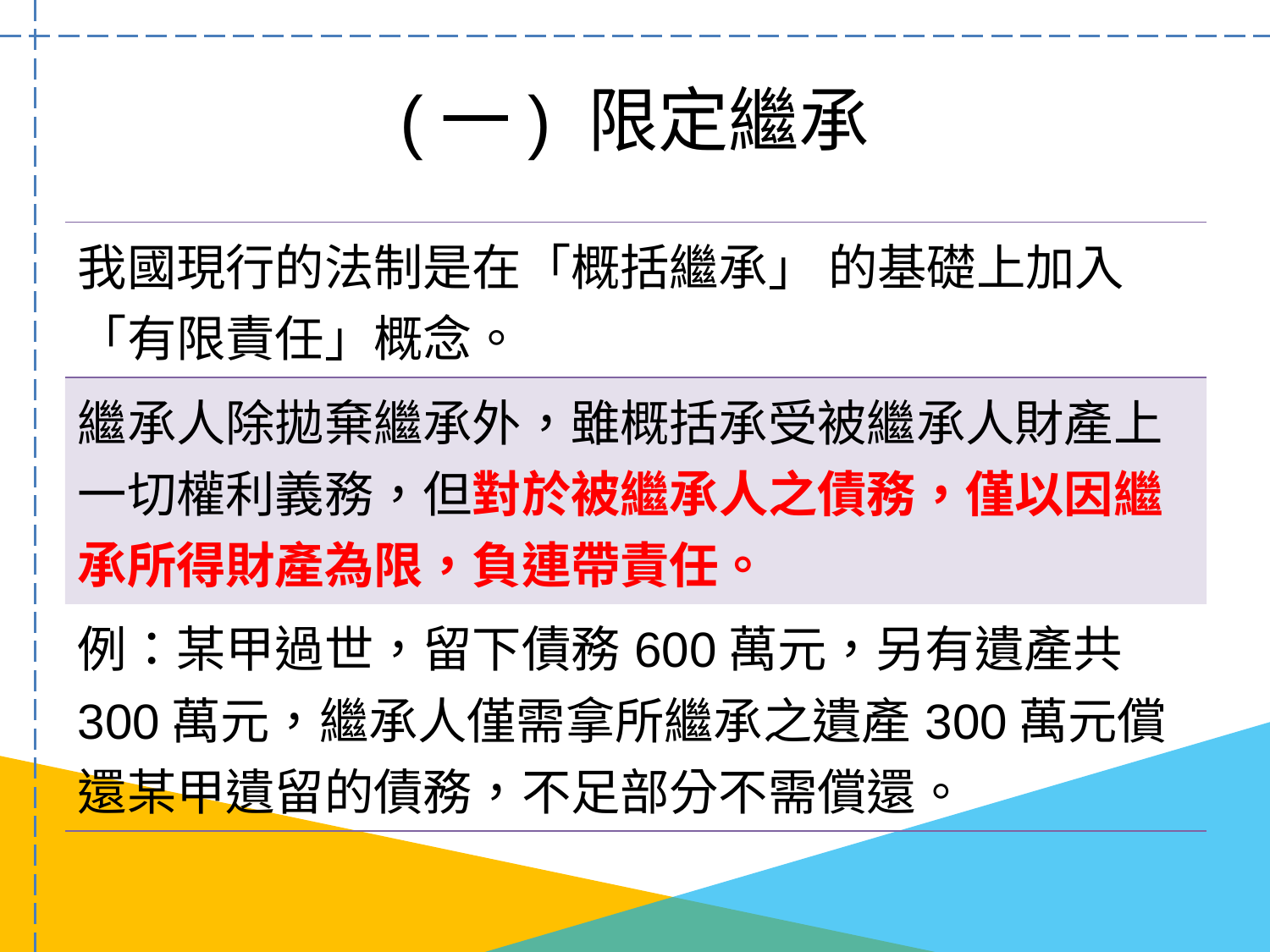

# (一) 限定繼承
| 我國現行的法制是在「概括繼承」 的基礎上加入「有限責任」概念。 |
| --- |
| 繼承人除拋棄繼承外，雖概括承受被繼承人財產上一切權利義務，但對於被繼承人之債務，僅以因繼承所得財產為限，負連帶責任。 |
| 例：某甲過世，留下債務600萬元，另有遺產共300萬元，繼承人僅需拿所繼承之遺產300萬元償還某甲遺留的債務，不足部分不需償還。 |